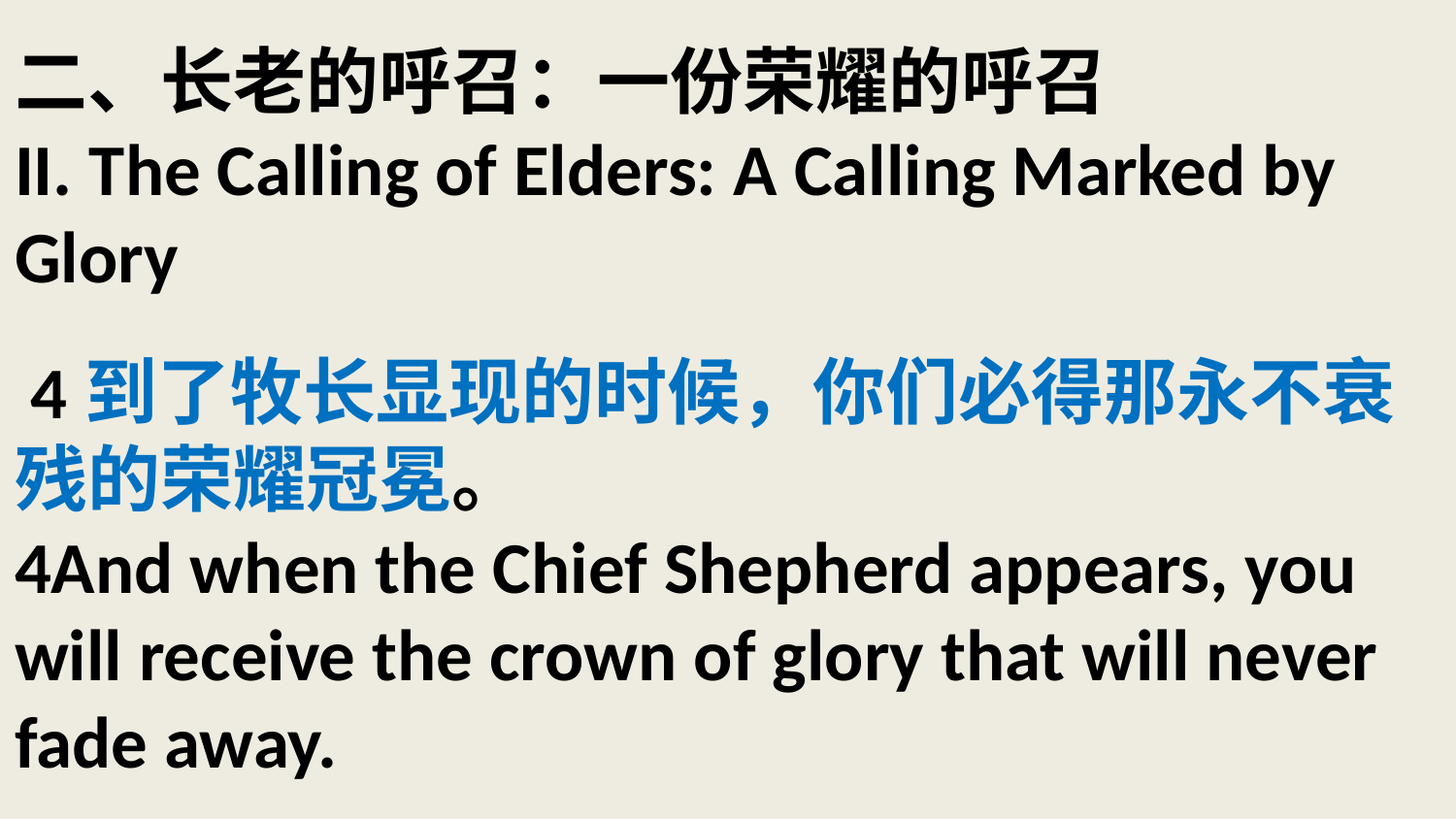

# 二、长老的呼召：一份荣耀的呼召 II. The Calling of Elders: A Calling Marked by Glory 4到了牧长显现的时候，你们必得那永不衰残的荣耀冠冕。 4And when the Chief Shepherd appears, you will receive the crown of glory that will never fade away.